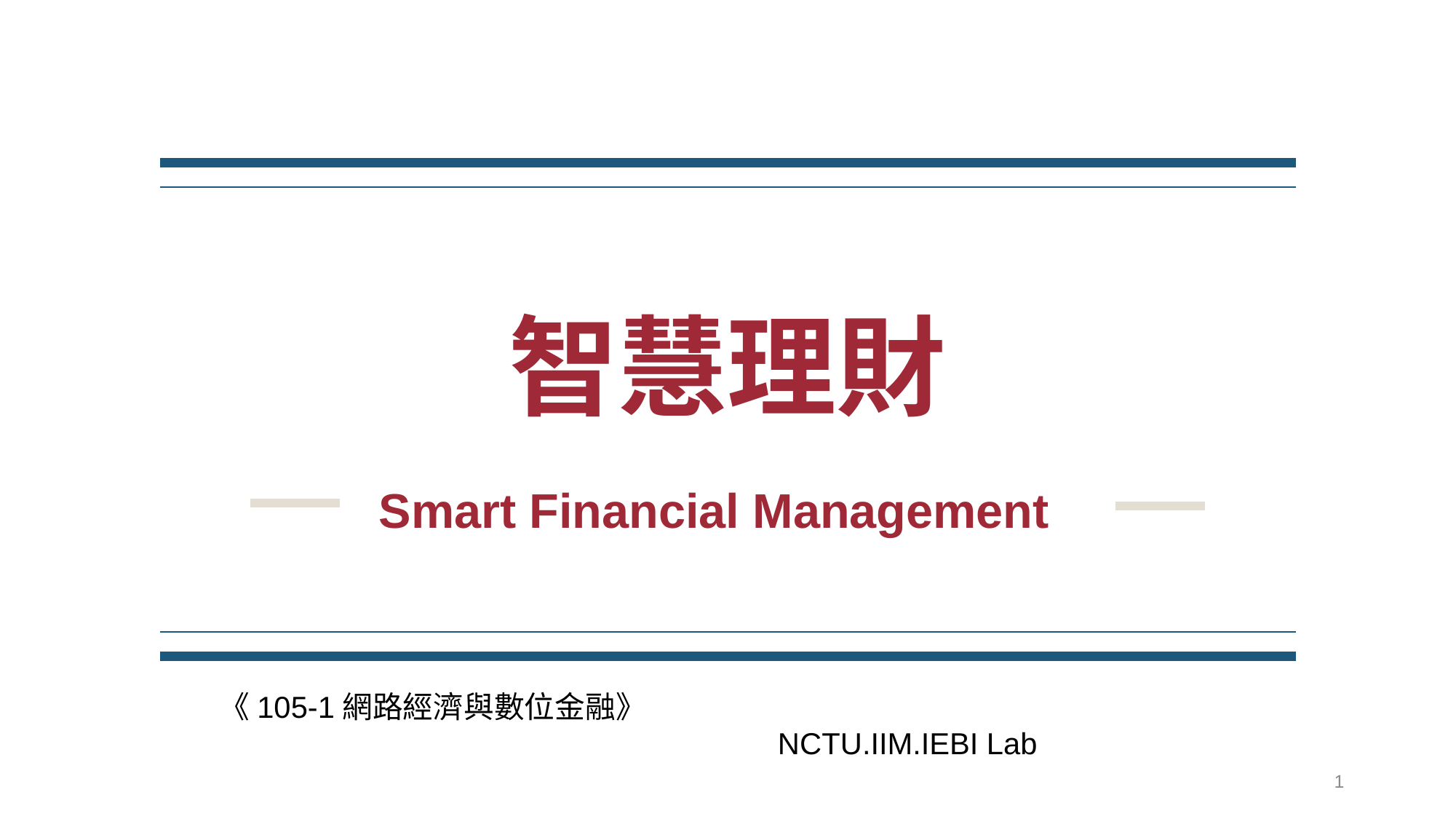

# 智慧理財
Smart Financial Management

《105-1網路經濟與數位金融》                                                                                                                                             NCTU.IIM.IEBI Lab
1